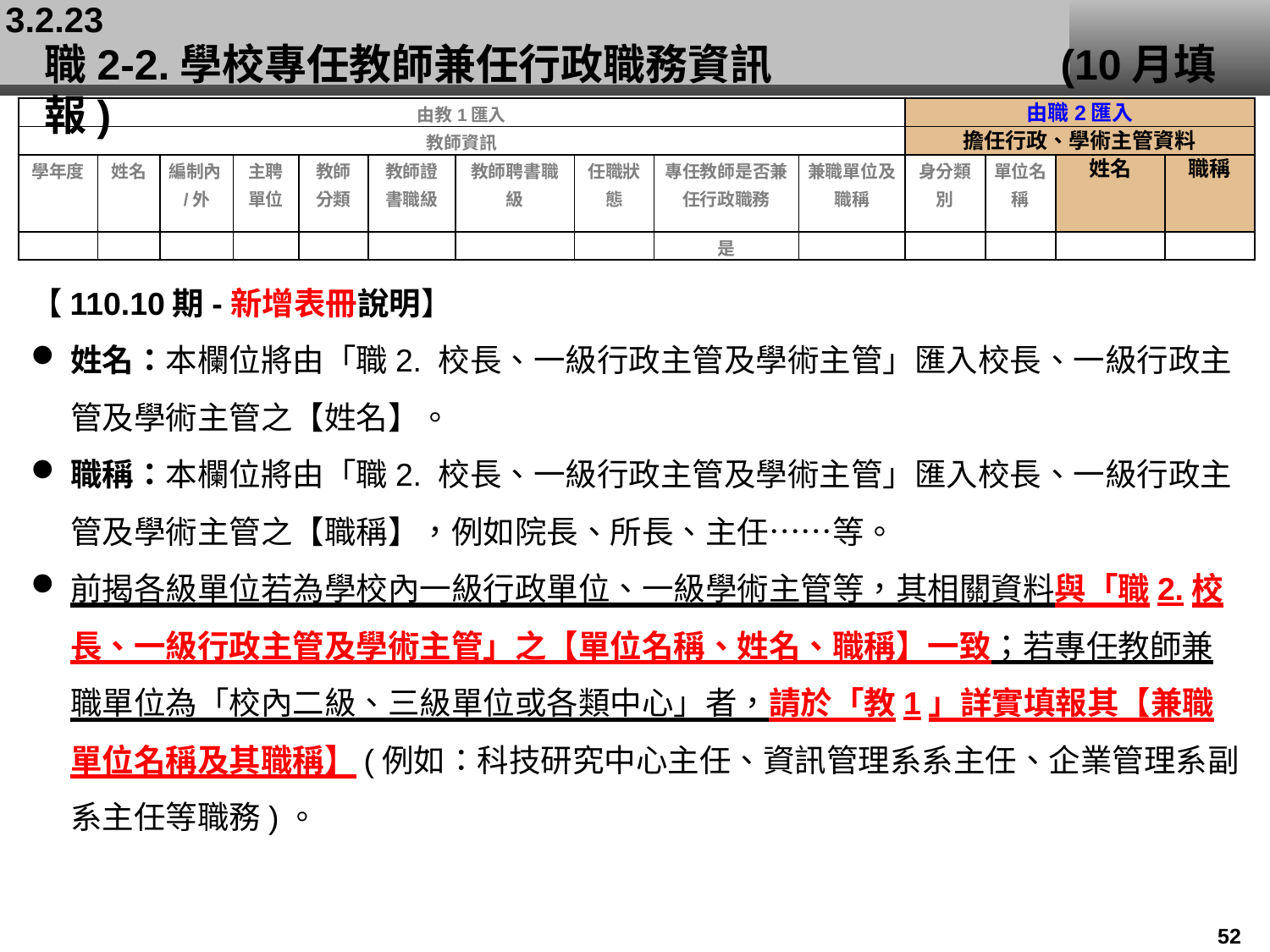

3.2.23
# 職2-2.學校專任教師兼任行政職務資訊		     	(10月填報)
| 由教1匯入 |  |  |  |  |  |  |  |  |  | 由職2匯入 |  |  |  |
| --- | --- | --- | --- | --- | --- | --- | --- | --- | --- | --- | --- | --- | --- |
| 教師資訊 |  |  |  |  |  |  |  |  |  | 擔任行政、學術主管資料 |  |  |  |
| 學年度 | 姓名 | 編制內/外 | 主聘單位 | 教師分類 | 教師證書職級 | 教師聘書職級 | 任職狀態 | 專任教師是否兼任行政職務 | 兼職單位及職稱 | 身分類別 | 單位名稱 | 姓名 | 職稱 |
|  |  |  |  |  |  |  |  | 是 |  |  |  |  |  |
【110.10期-新增表冊說明】
姓名：本欄位將由「職2. 校長、一級行政主管及學術主管」匯入校長、一級行政主管及學術主管之【姓名】。
職稱：本欄位將由「職2. 校長、一級行政主管及學術主管」匯入校長、一級行政主管及學術主管之【職稱】，例如院長、所長、主任……等。
前揭各級單位若為學校內一級行政單位、一級學術主管等，其相關資料與「職2.校長、一級行政主管及學術主管」之【單位名稱、姓名、職稱】一致；若專任教師兼職單位為「校內二級、三級單位或各類中心」者，請於「教1」詳實填報其【兼職單位名稱及其職稱】(例如：科技研究中心主任、資訊管理系系主任、企業管理系副系主任等職務)。